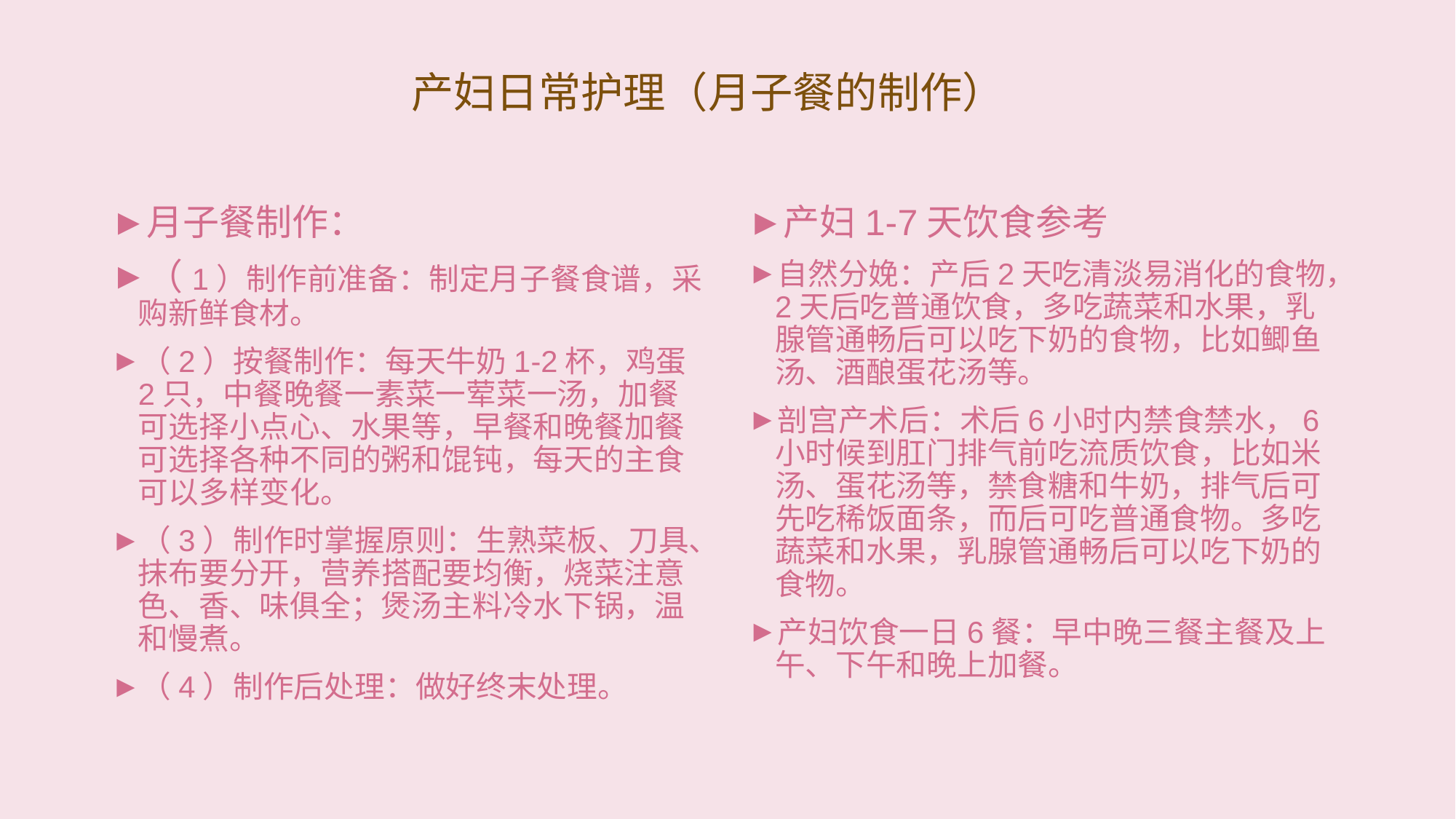

# 产妇日常护理（月子餐的制作）
月子餐制作：
（1）制作前准备：制定月子餐食谱，采购新鲜食材。
（2）按餐制作：每天牛奶1-2杯，鸡蛋2只，中餐晚餐一素菜一荤菜一汤，加餐可选择小点心、水果等，早餐和晚餐加餐可选择各种不同的粥和馄钝，每天的主食可以多样变化。
（3）制作时掌握原则：生熟菜板、刀具、抹布要分开，营养搭配要均衡，烧菜注意色、香、味俱全；煲汤主料冷水下锅，温和慢煮。
（4）制作后处理：做好终末处理。

产妇1-7天饮食参考
自然分娩：产后2天吃清淡易消化的食物，2天后吃普通饮食，多吃蔬菜和水果，乳腺管通畅后可以吃下奶的食物，比如鲫鱼汤、酒酿蛋花汤等。
剖宫产术后：术后6小时内禁食禁水，6小时候到肛门排气前吃流质饮食，比如米汤、蛋花汤等，禁食糖和牛奶，排气后可先吃稀饭面条，而后可吃普通食物。多吃蔬菜和水果，乳腺管通畅后可以吃下奶的食物。
产妇饮食一日6餐：早中晚三餐主餐及上午、下午和晚上加餐。